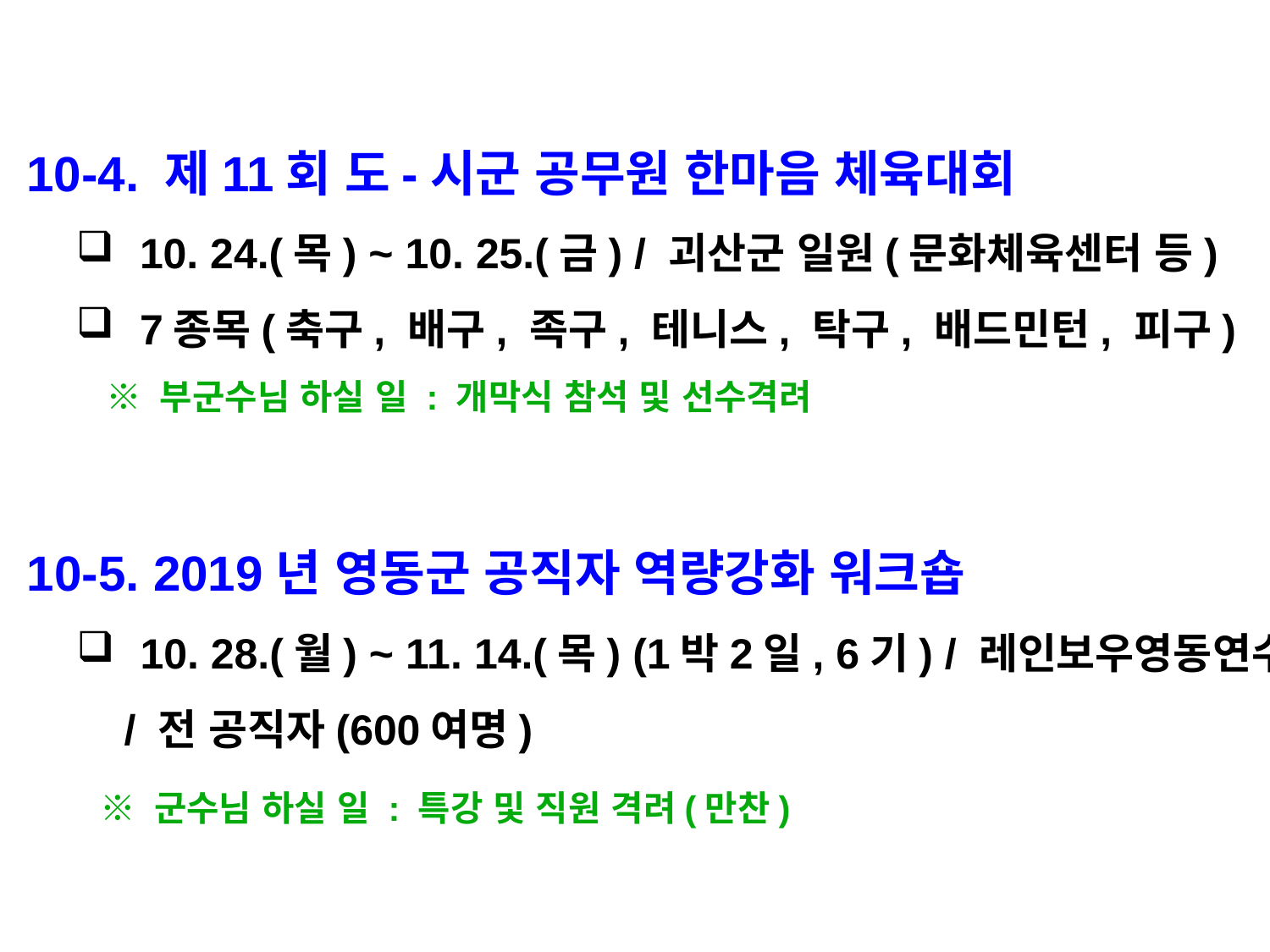

10-4. 제11회 도-시군 공무원 한마음 체육대회
10. 24.(목) ~ 10. 25.(금) / 괴산군 일원(문화체육센터 등)
7종목(축구, 배구, 족구, 테니스, 탁구, 배드민턴, 피구)
   ※ 부군수님 하실 일 : 개막식 참석 및 선수격려
 10-5. 2019년 영동군 공직자 역량강화 워크숍
10. 28.(월) ~ 11. 14.(목) (1박2일, 6기) / 레인보우영동연수원
    / 전 공직자(600여명)
  ※ 군수님 하실 일 : 특강 및 직원 격려(만찬)